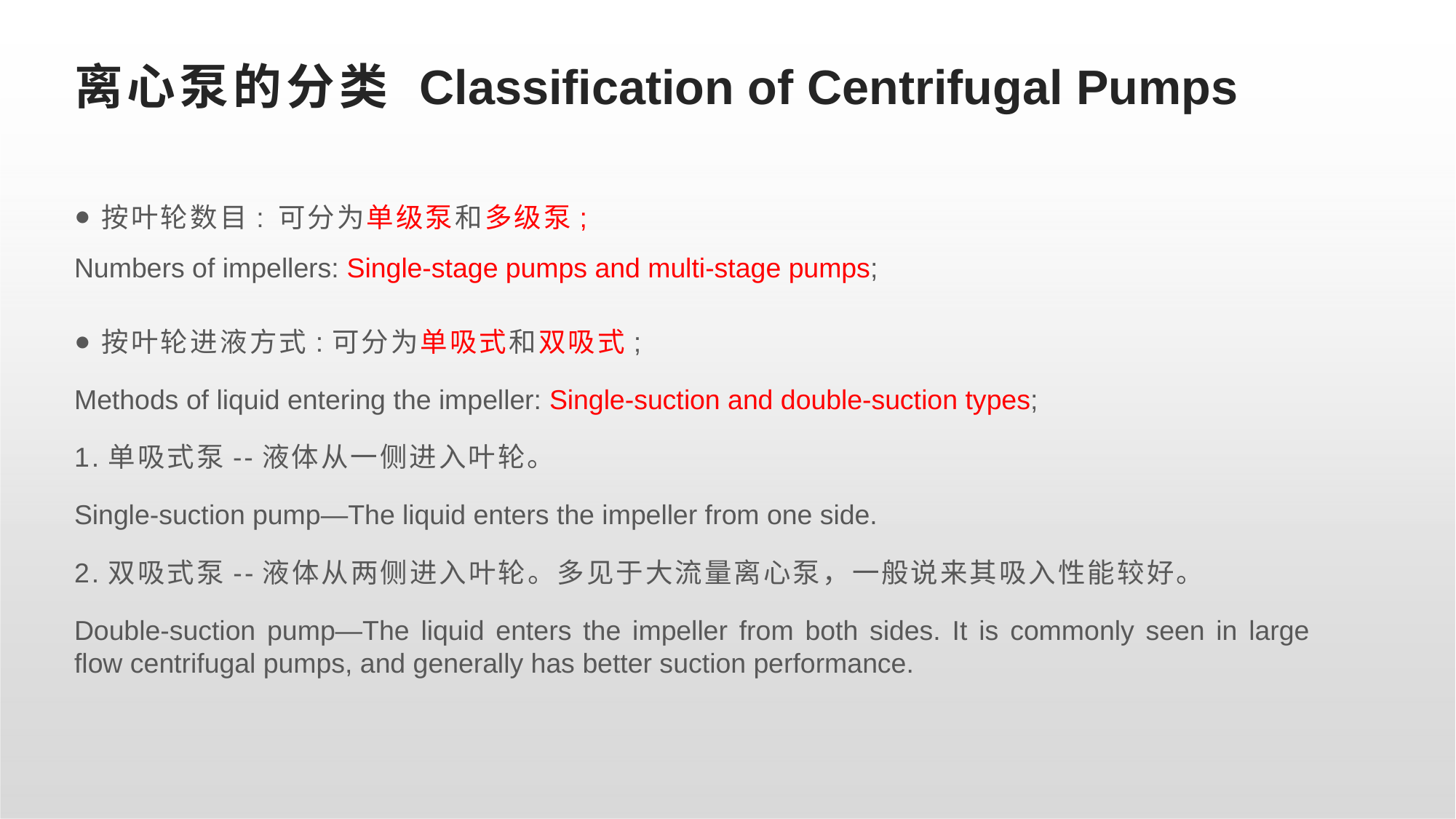

# 离心泵的分类 Classification of Centrifugal Pumps
按叶轮数目: 可分为单级泵和多级泵;
Numbers of impellers: Single-stage pumps and multi-stage pumps;
按叶轮进液方式:可分为单吸式和双吸式;
Methods of liquid entering the impeller: Single-suction and double-suction types;
1.单吸式泵--液体从一侧进入叶轮。
Single-suction pump—The liquid enters the impeller from one side.
2.双吸式泵--液体从两侧进入叶轮。多见于大流量离心泵，一般说来其吸入性能较好。
Double-suction pump—The liquid enters the impeller from both sides. It is commonly seen in large flow centrifugal pumps, and generally has better suction performance.